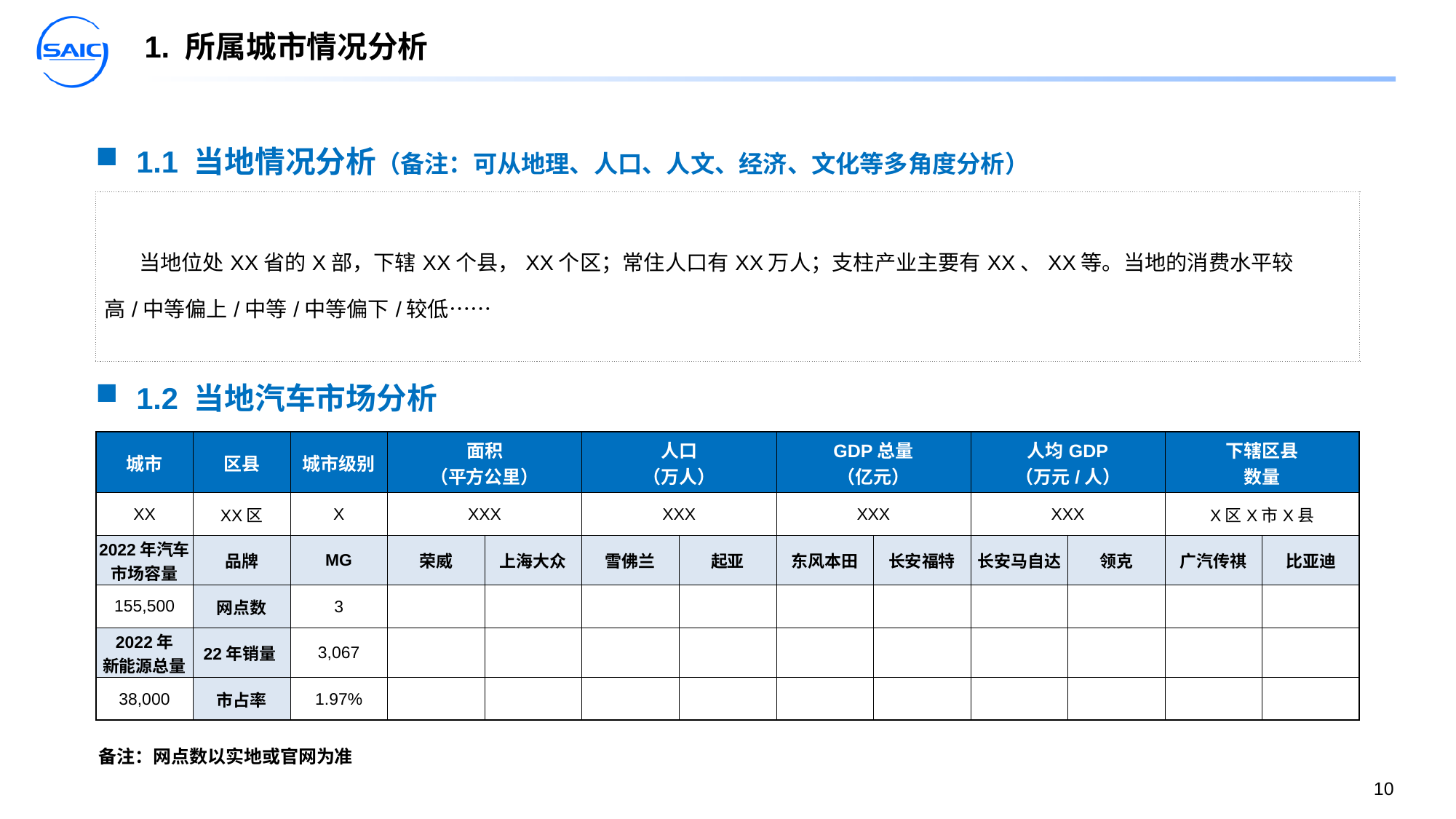

# 1. 所属城市情况分析
1.1 当地情况分析（备注：可从地理、人口、人文、经济、文化等多角度分析）
| 当地位处XX省的X部，下辖XX个县，XX个区；常住人口有XX万人；支柱产业主要有XX、XX等。当地的消费水平较高/中等偏上/中等/中等偏下/较低…… |
| --- |
1.2 当地汽车市场分析
| 城市 | 区县 | 城市级别 | 面积 （平方公里） |  | 人口 （万人） |  | GDP总量 （亿元） |  | 人均GDP （万元/人） |  | 下辖区县 数量 |  |
| --- | --- | --- | --- | --- | --- | --- | --- | --- | --- | --- | --- | --- |
| XX | XX区 | X | XXX |  | XXX |  | XXX |  | XXX |  | X区X市X县 |  |
| 2022年汽车市场容量 | 品牌 | MG | 荣威 | 上海大众 | 雪佛兰 | 起亚 | 东风本田 | 长安福特 | 长安马自达 | 领克 | 广汽传祺 | 比亚迪 |
| 155,500 | 网点数 | 3 |  |  |  |  |  |  |  |  |  |  |
| 2022年 新能源总量 | 22年销量 | 3,067 |  |  |  |  |  |  |  |  |  |  |
| 38,000 | 市占率 | 1.97% |  |  |  |  |  |  |  |  |  |  |
备注：网点数以实地或官网为准